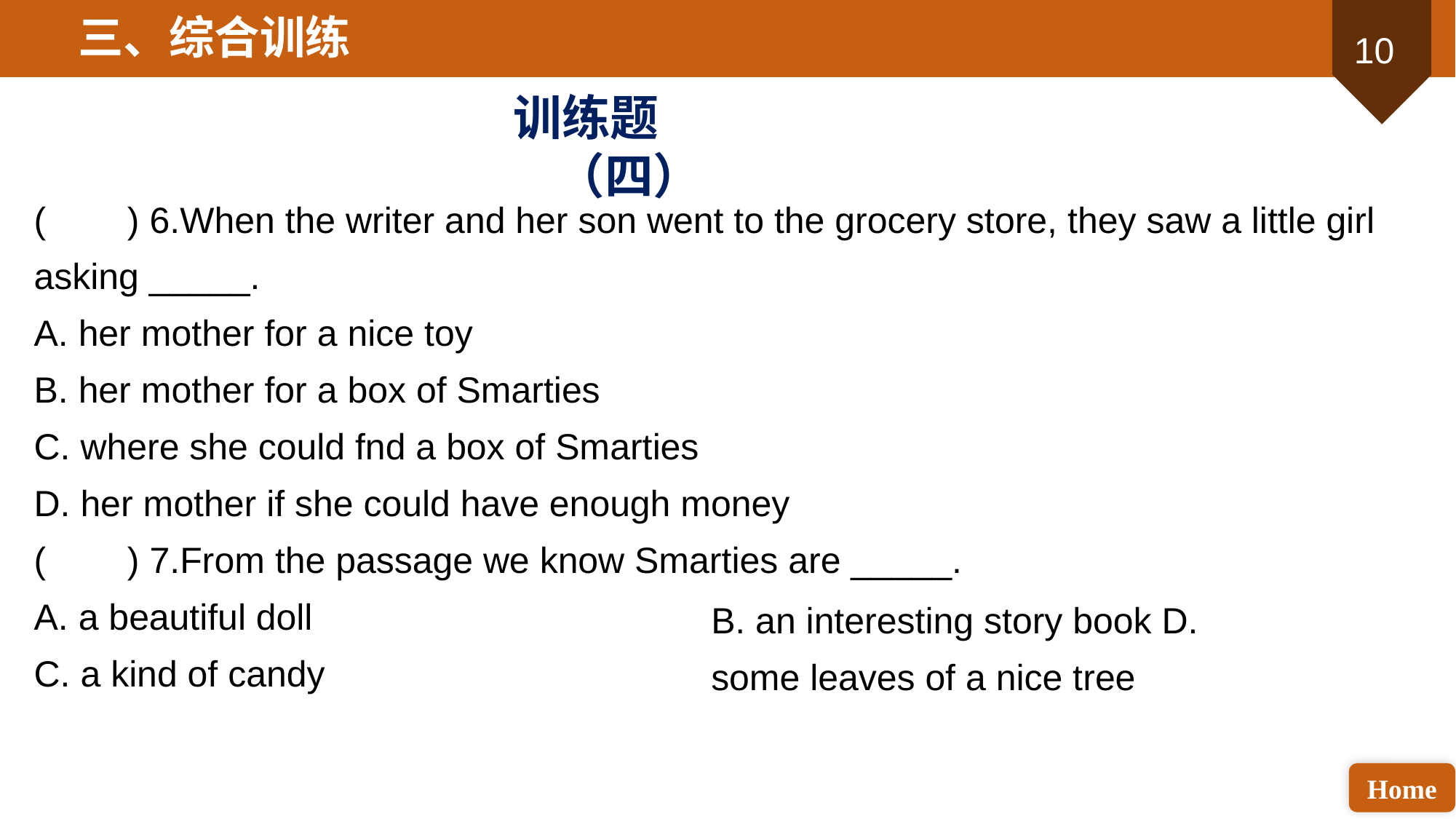

三、综合训练
训练题（四）
(        ) 6.When the writer and her son went to the grocery store, they saw a little girl asking _____.
A. her mother for a nice toy
B. her mother for a box of Smarties
C. where she could fnd a box of Smarties
D. her mother if she could have enough money
(        ) 7.From the passage we know Smarties are _____.
A. a beautiful doll
C. a kind of candy
B. an interesting story book D. some leaves of a nice tree